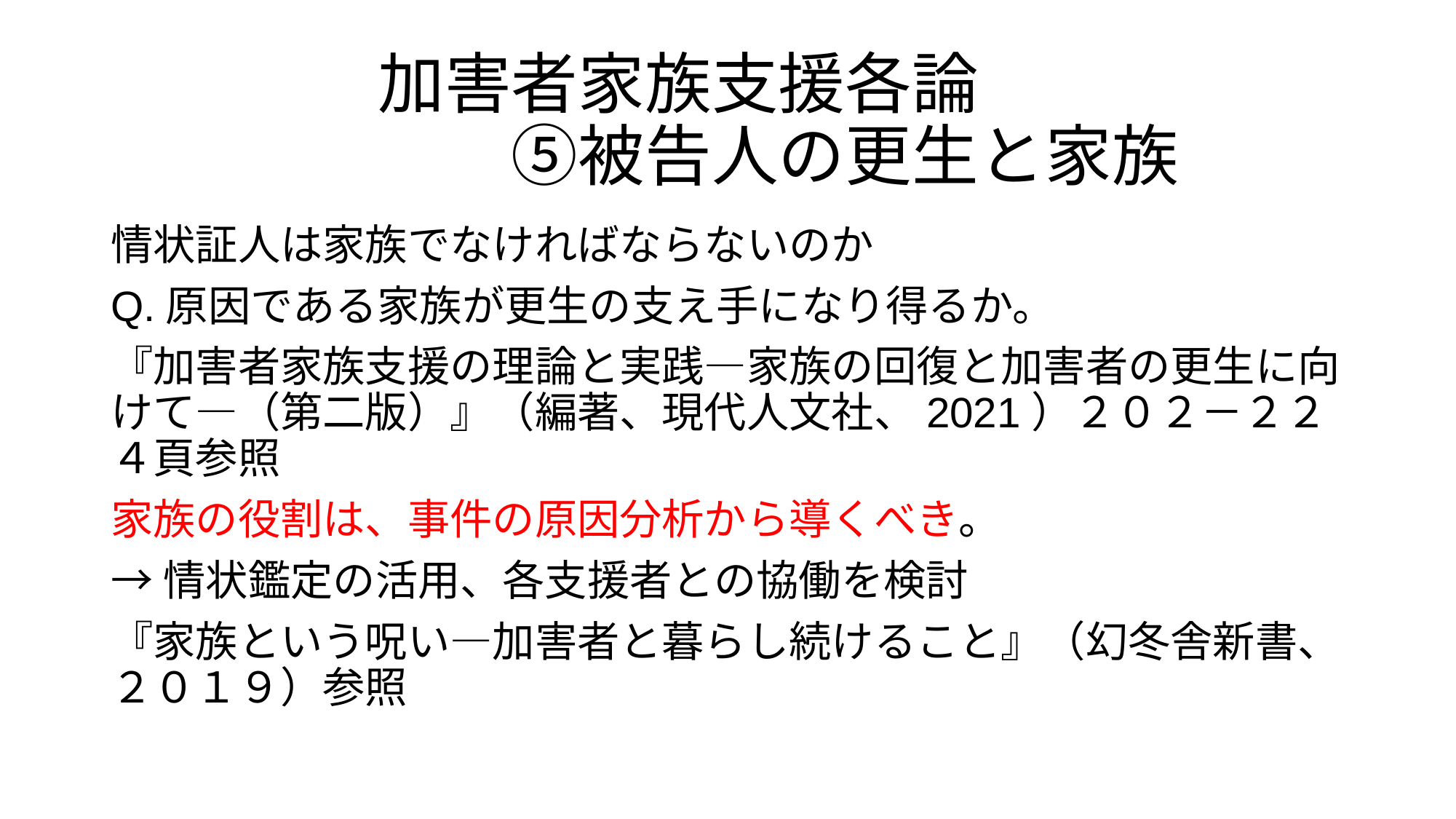

# 加害者家族支援各論 　　　　　　⑤被告人の更生と家族
情状証人は家族でなければならないのか
Q.原因である家族が更生の支え手になり得るか。
『加害者家族支援の理論と実践―家族の回復と加害者の更生に向けて―（第二版）』（編著、現代人文社、2021）２０２－２２４頁参照
家族の役割は、事件の原因分析から導くべき。
→情状鑑定の活用、各支援者との協働を検討
『家族という呪い―加害者と暮らし続けること』（幻冬舎新書、２０１９）参照